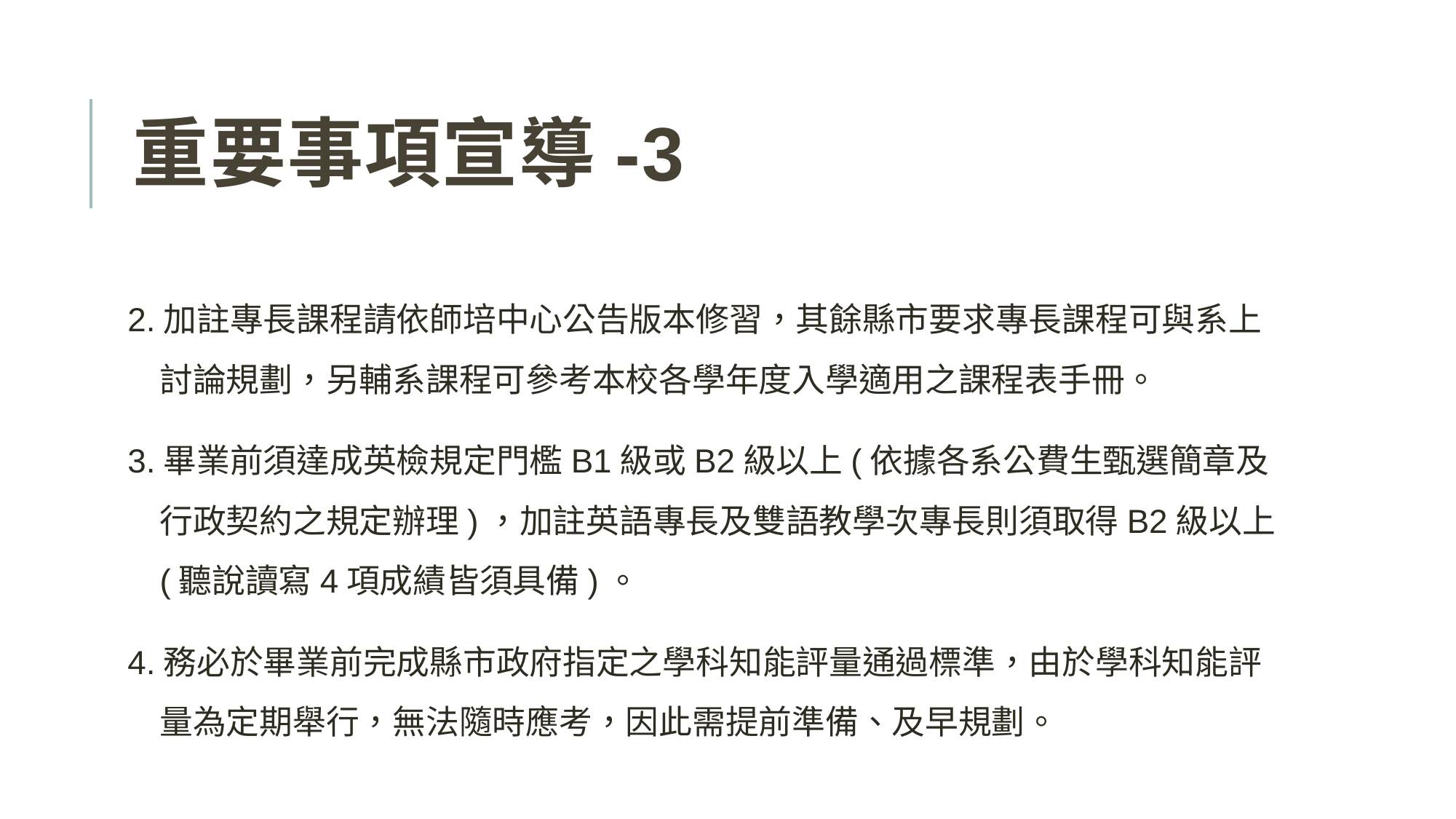

# 重要事項宣導-3
2.加註專長課程請依師培中心公告版本修習，其餘縣市要求專長課程可與系上討論規劃，另輔系課程可參考本校各學年度入學適用之課程表手冊。
3.畢業前須達成英檢規定門檻B1級或B2級以上(依據各系公費生甄選簡章及行政契約之規定辦理)，加註英語專長及雙語教學次專長則須取得B2級以上(聽說讀寫4項成績皆須具備)。
4.務必於畢業前完成縣市政府指定之學科知能評量通過標準，由於學科知能評量為定期舉行，無法隨時應考，因此需提前準備、及早規劃。